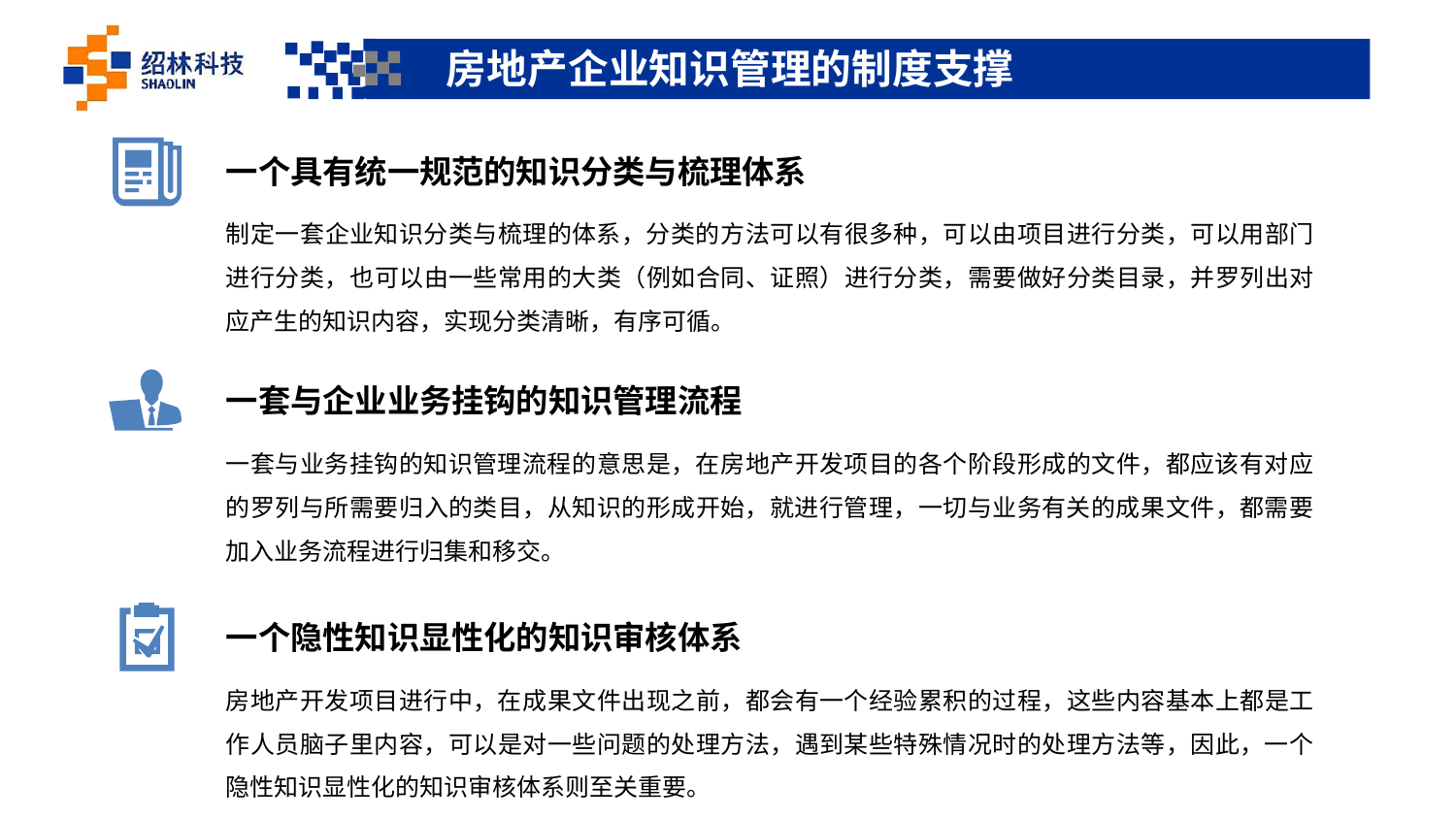

房地产企业知识管理的制度支撑

一个具有统一规范的知识分类与梳理体系
制定一套企业知识分类与梳理的体系，分类的方法可以有很多种，可以由项目进行分类，可以用部门进行分类，也可以由一些常用的大类（例如合同、证照）进行分类，需要做好分类目录，并罗列出对应产生的知识内容，实现分类清晰，有序可循。

一套与企业业务挂钩的知识管理流程
一套与业务挂钩的知识管理流程的意思是，在房地产开发项目的各个阶段形成的文件，都应该有对应的罗列与所需要归入的类目，从知识的形成开始，就进行管理，一切与业务有关的成果文件，都需要加入业务流程进行归集和移交。

一个隐性知识显性化的知识审核体系
房地产开发项目进行中，在成果文件出现之前，都会有一个经验累积的过程，这些内容基本上都是工作人员脑子里内容，可以是对一些问题的处理方法，遇到某些特殊情况时的处理方法等，因此，一个隐性知识显性化的知识审核体系则至关重要。